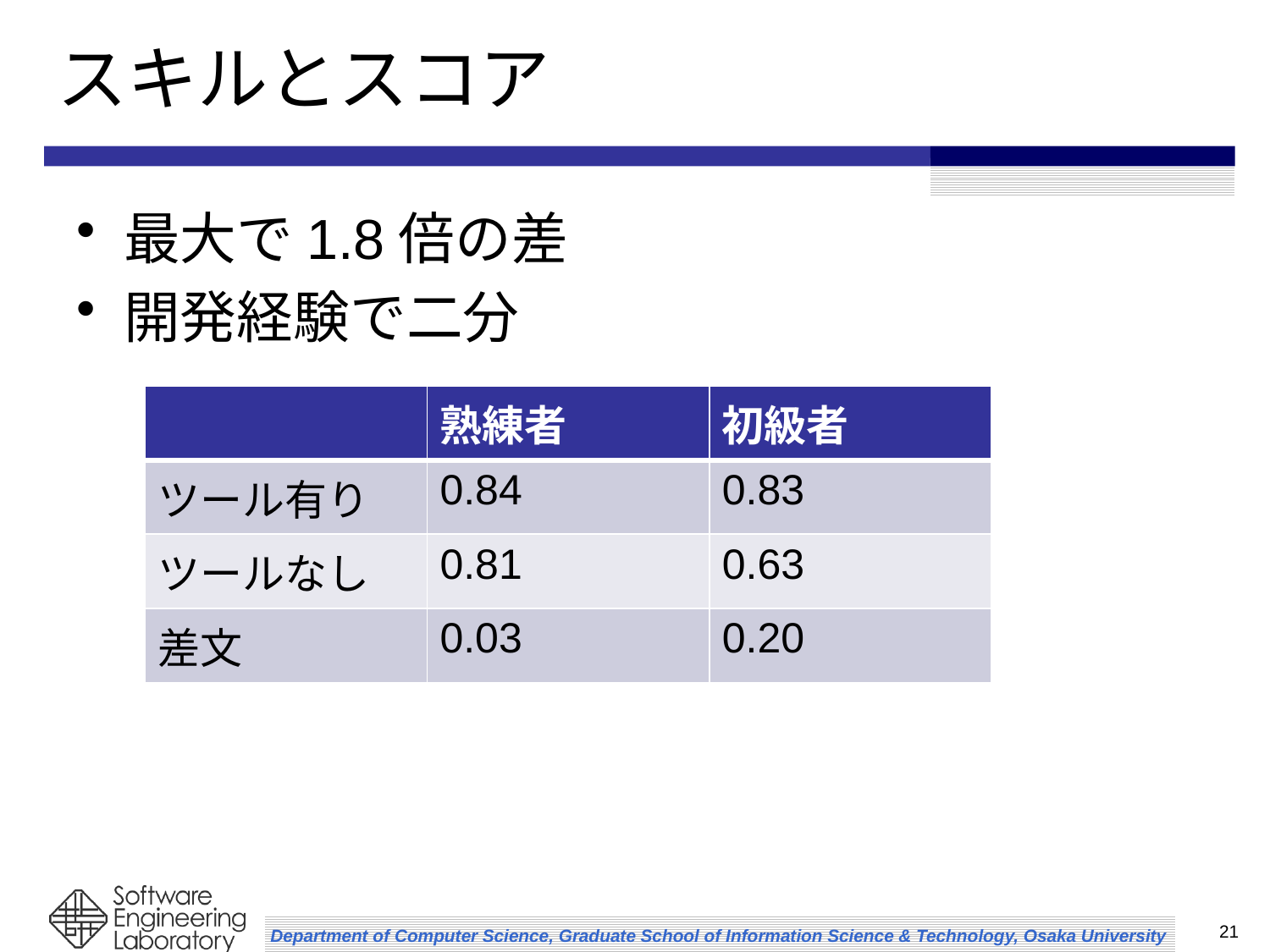

# スキルとスコア
最大で1.8倍の差
開発経験で二分

|  | 熟練者 | 初級者 |
| --- | --- | --- |
| ツール有り | 0.84 | 0.83 |
| ツールなし | 0.81 | 0.63 |
| 差文 | 0.03 | 0.20 |
21